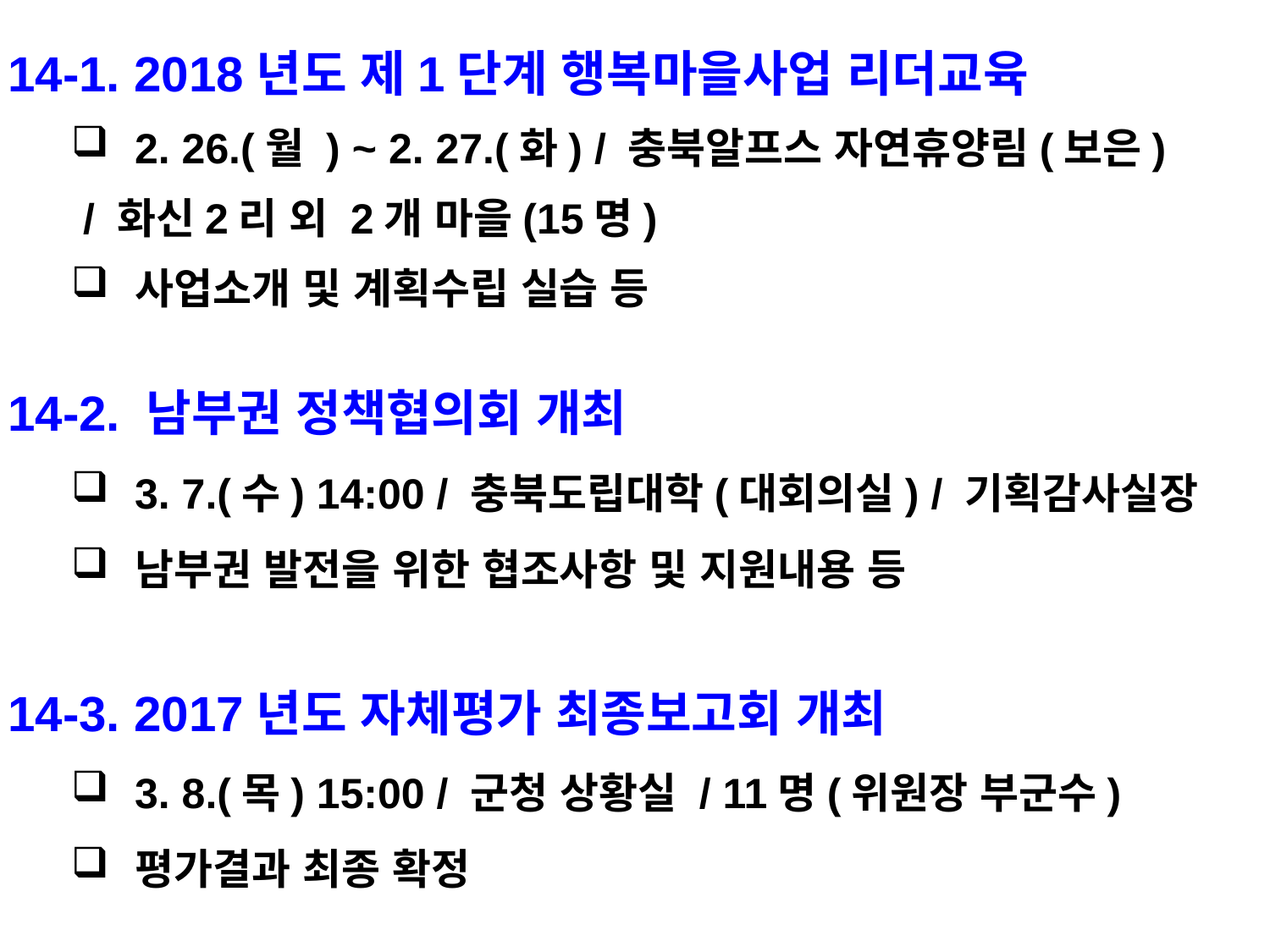

14-1. 2018년도 제1단계 행복마을사업 리더교육
2. 26.(월 ) ~ 2. 27.(화) / 충북알프스 자연휴양림(보은)
 / 화신2리 외 2개 마을(15명)
사업소개 및 계획수립 실습 등
14-2. 남부권 정책협의회 개최
3. 7.(수) 14:00 / 충북도립대학(대회의실) / 기획감사실장
남부권 발전을 위한 협조사항 및 지원내용 등

14-3. 2017년도 자체평가 최종보고회 개최
3. 8.(목) 15:00 / 군청 상황실 / 11명(위원장 부군수)
평가결과 최종 확정